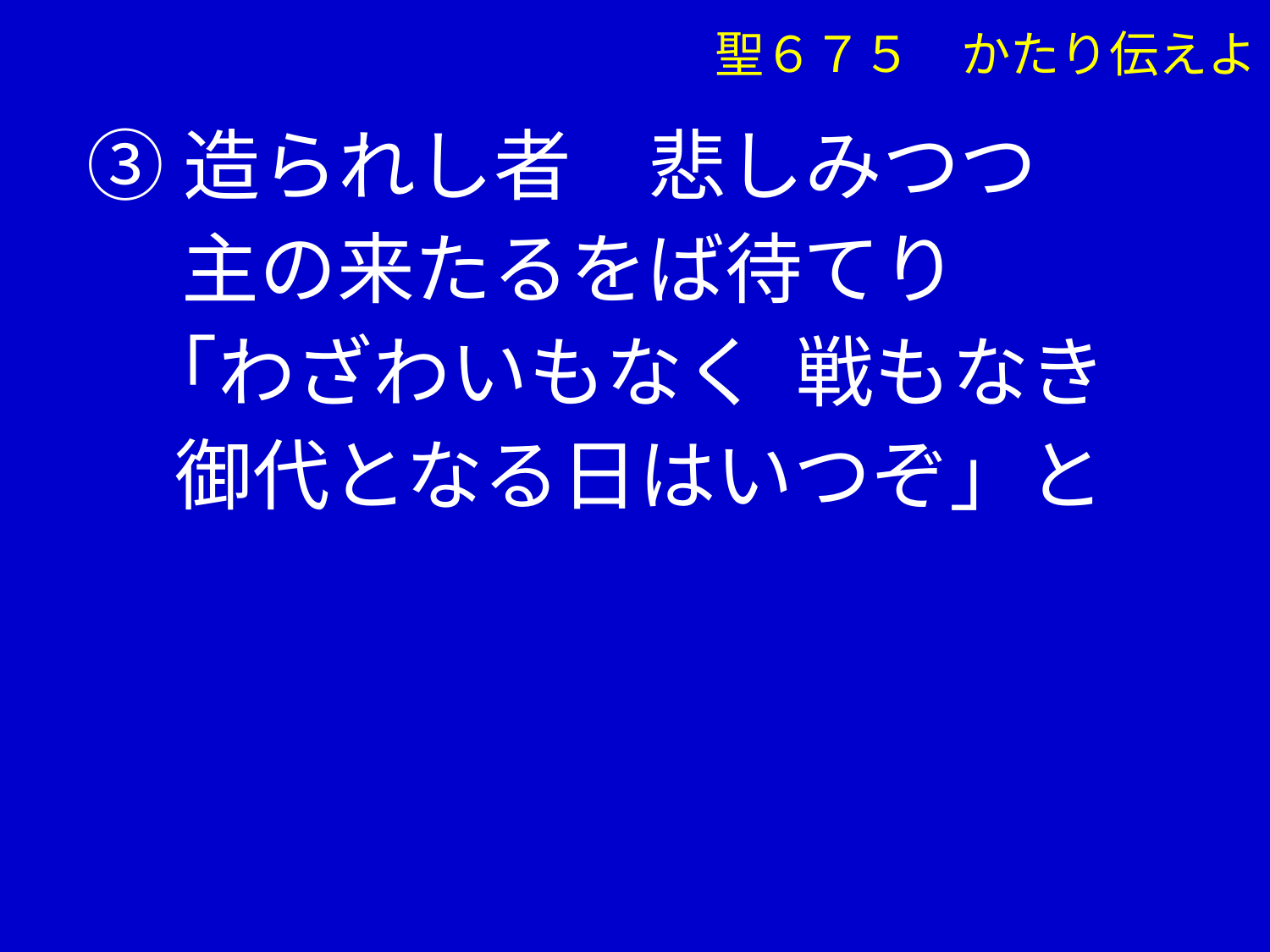

聖６７５　かたり伝えよ
③造られし者　悲しみつつ
　 主の来たるをば待てり
  「わざわいもなく  戦もなき
    御代となる日はいつぞ」と